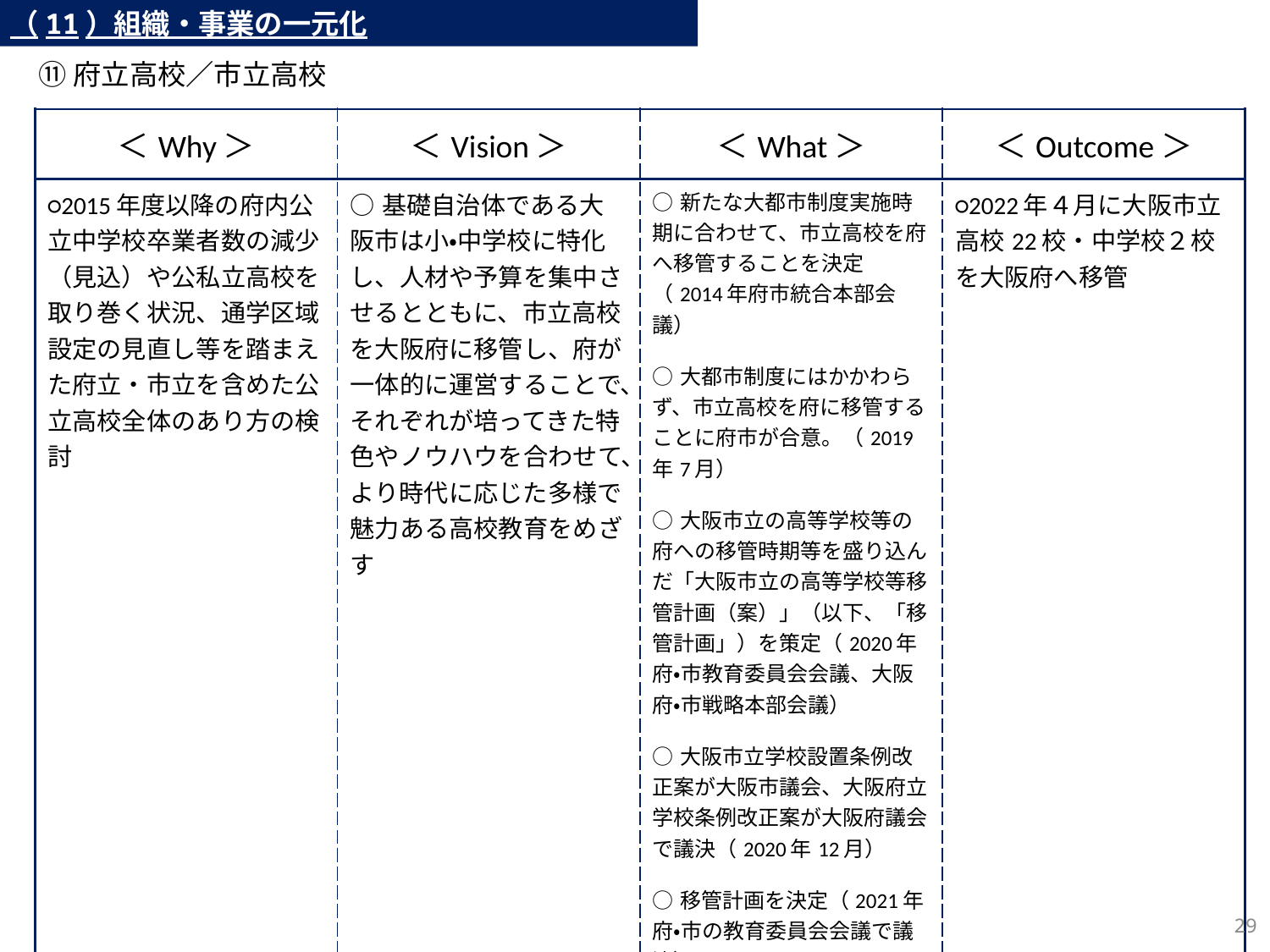

（11）組織・事業の一元化
⑪府立高校／市立高校
| ＜Why＞ | ＜Vision＞ | ＜What＞ | ＜Outcome＞ |
| --- | --- | --- | --- |
| ○2015年度以降の府内公立中学校卒業者数の減少（見込）や公私立高校を取り巻く状況、通学区域設定の見直し等を踏まえた府立・市立を含めた公立高校全体のあり方の検討 | ○基礎自治体である大阪市は小・中学校に特化し、人材や予算を集中させるとともに、市立高校を大阪府に移管し、府が一体的に運営することで、それぞれが培ってきた特色やノウハウを合わせて、より時代に応じた多様で魅力ある高校教育をめざす | ○新たな大都市制度実施時期に合わせて、市立高校を府へ移管することを決定（2014年府市統合本部会議） ○大都市制度にはかかわらず、市立高校を府に移管することに府市が合意。（2019年7月） ○大阪市立の高等学校等の府への移管時期等を盛り込んだ「大阪市立の高等学校等移管計画（案）」（以下、「移管計画」）を策定（2020年府・市教育委員会会議、大阪府・市戦略本部会議） ○大阪市立学校設置条例改正案が大阪市議会、大阪府立学校条例改正案が大阪府議会で議決（2020年12月） ○移管計画を決定（2021年府・市の教育委員会会議で議決） | ○2022年４月に大阪市立高校22校・中学校２校を大阪府へ移管 |
29